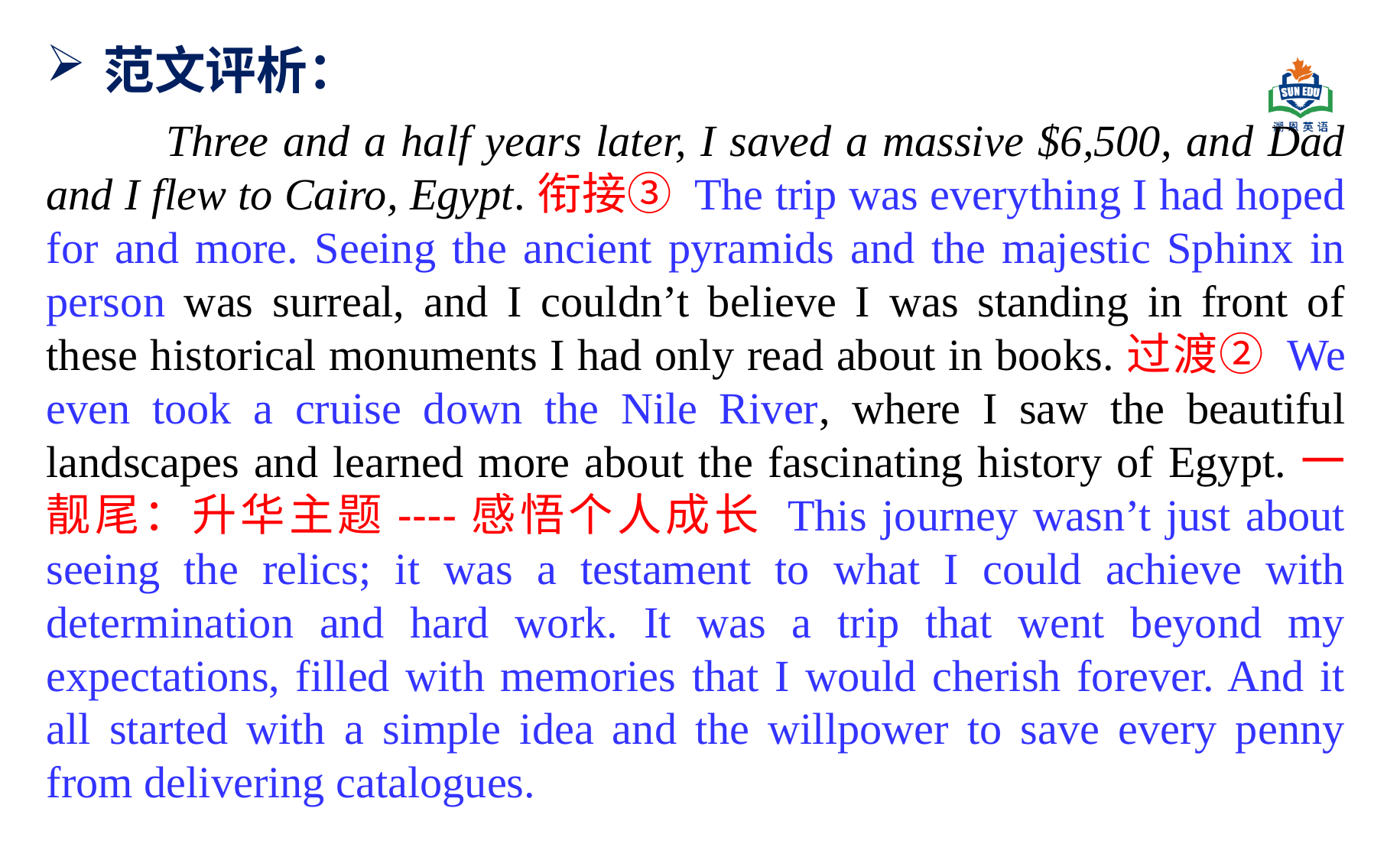

范文评析：
      Three and a half years later, I saved a massive $6,500, and Dad and I flew to Cairo, Egypt.衔接③ The trip was everything I had hoped for and more. Seeing the ancient pyramids and the majestic Sphinx in person was surreal, and I couldn’t believe I was standing in front of these historical monuments I had only read about in books.过渡② We even took a cruise down the Nile River, where I saw the beautiful landscapes and learned more about the fascinating history of Egypt.一靓尾：升华主题----感悟个人成长 This journey wasn’t just about seeing the relics; it was a testament to what I could achieve with determination and hard work. It was a trip that went beyond my expectations, filled with memories that I would cherish forever. And it all started with a simple idea and the willpower to save every penny from delivering catalogues.